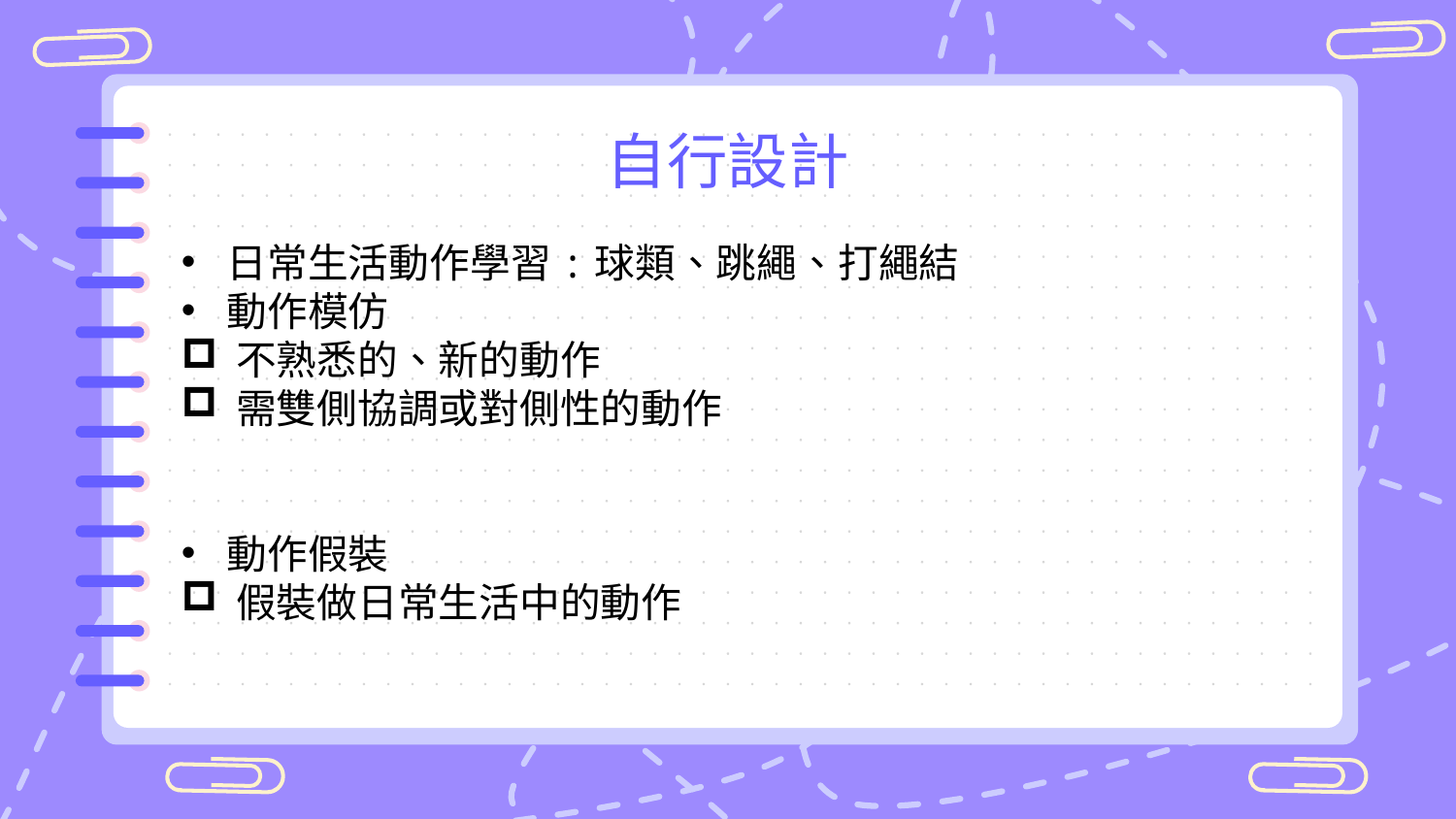

# 自行設計
日常生活動作學習:球類、跳繩、打繩結
動作模仿
不熟悉的、新的動作
需雙側協調或對側性的動作

動作假裝
假裝做日常生活中的動作